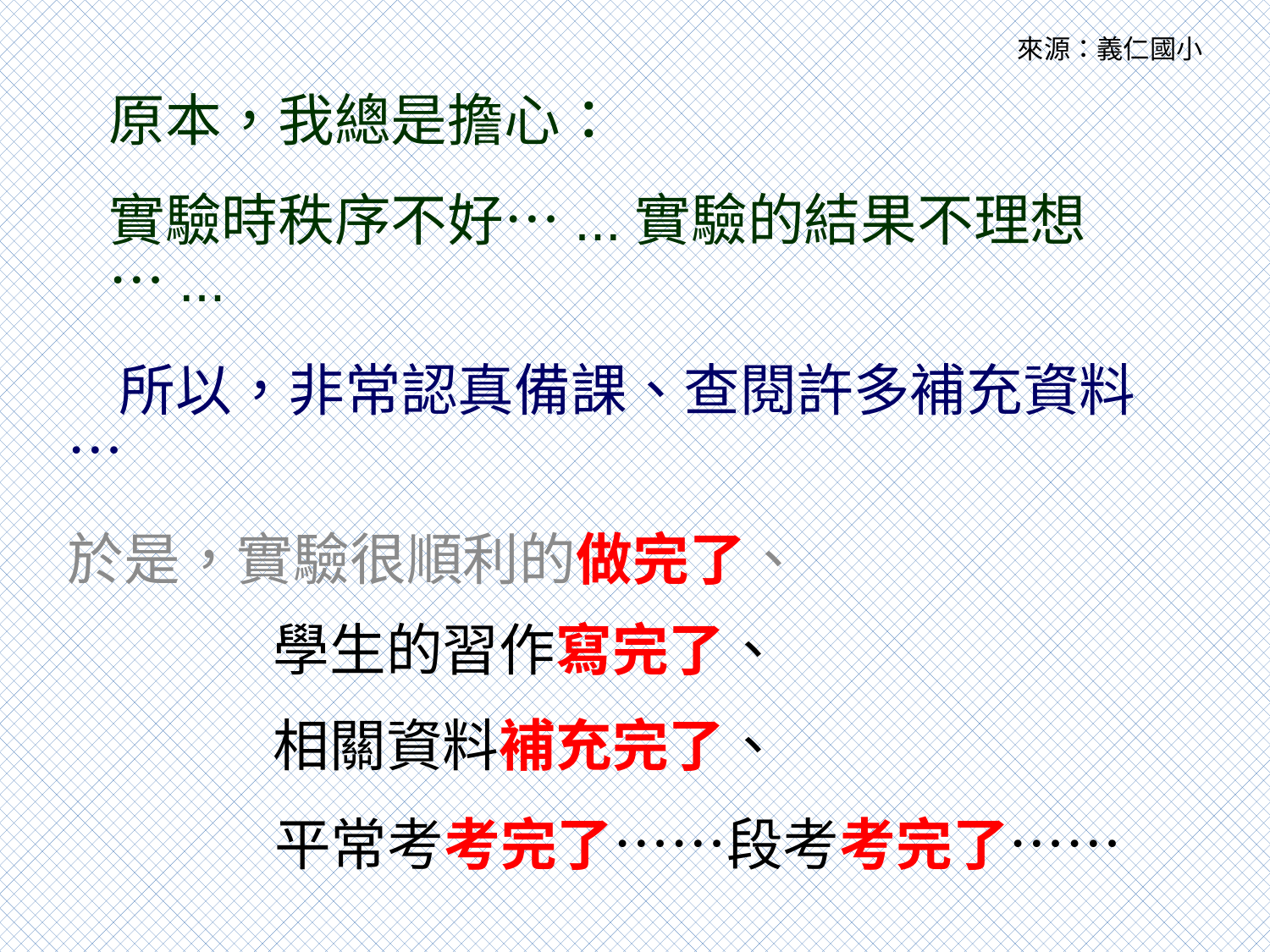

來源：義仁國小
原本，我總是擔心：
實驗時秩序不好…...實驗的結果不理想…...
   所以，非常認真備課、查閱許多補充資料…
於是，實驗很順利的做完了、
           學生的習作寫完了、
           相關資料補充完了、
           平常考考完了……段考考完了……